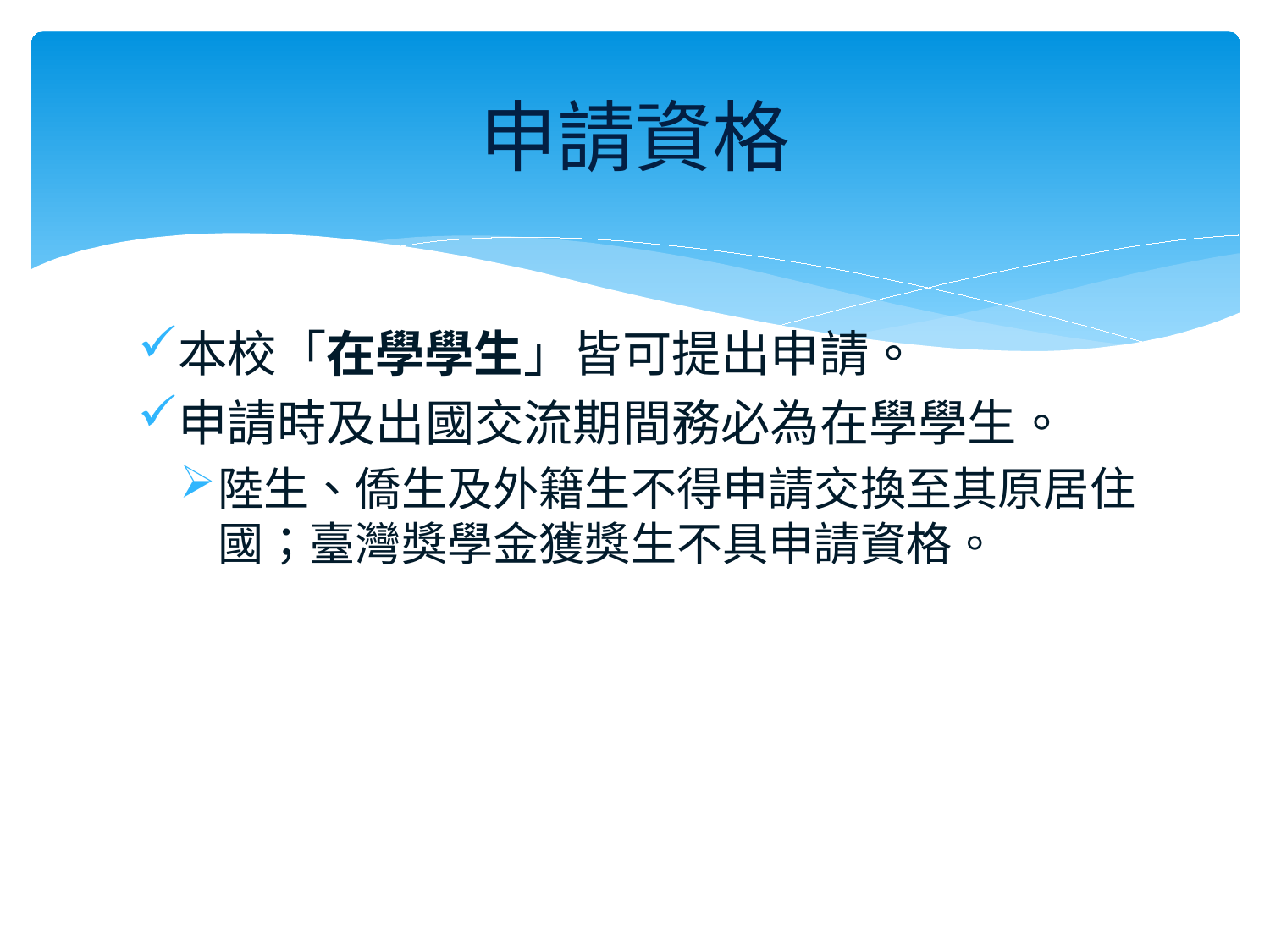

# 申請資格
本校「在學學生」皆可提出申請。
申請時及出國交流期間務必為在學學生。
陸生、僑生及外籍生不得申請交換至其原居住國；臺灣獎學金獲獎生不具申請資格。